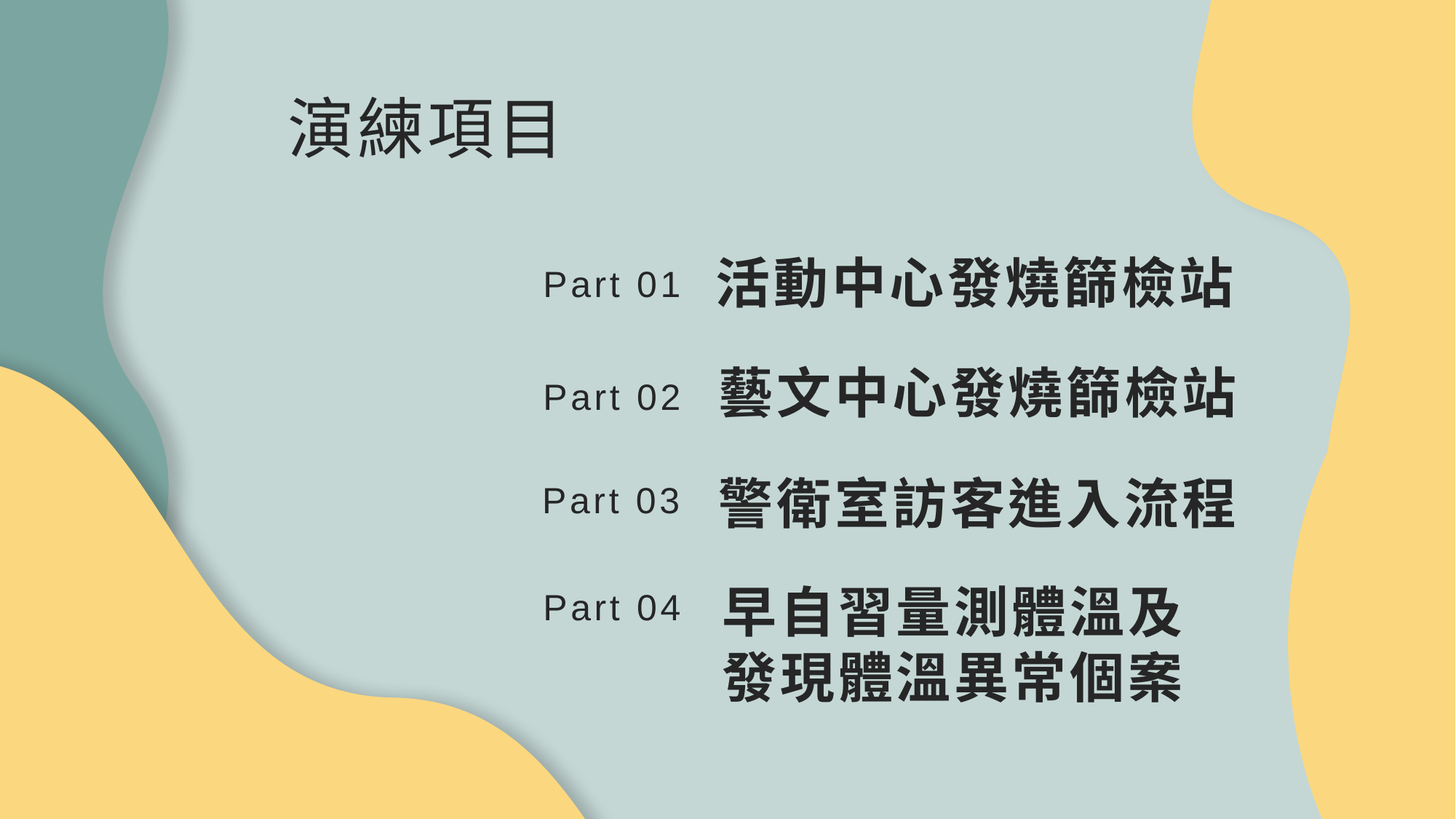

演練項目

活動中心發燒篩檢站
Part 01
藝文中心發燒篩檢站
Part 02
警衛室訪客進入流程
Part 03
早自習量測體溫及
發現體溫異常個案
Part 04